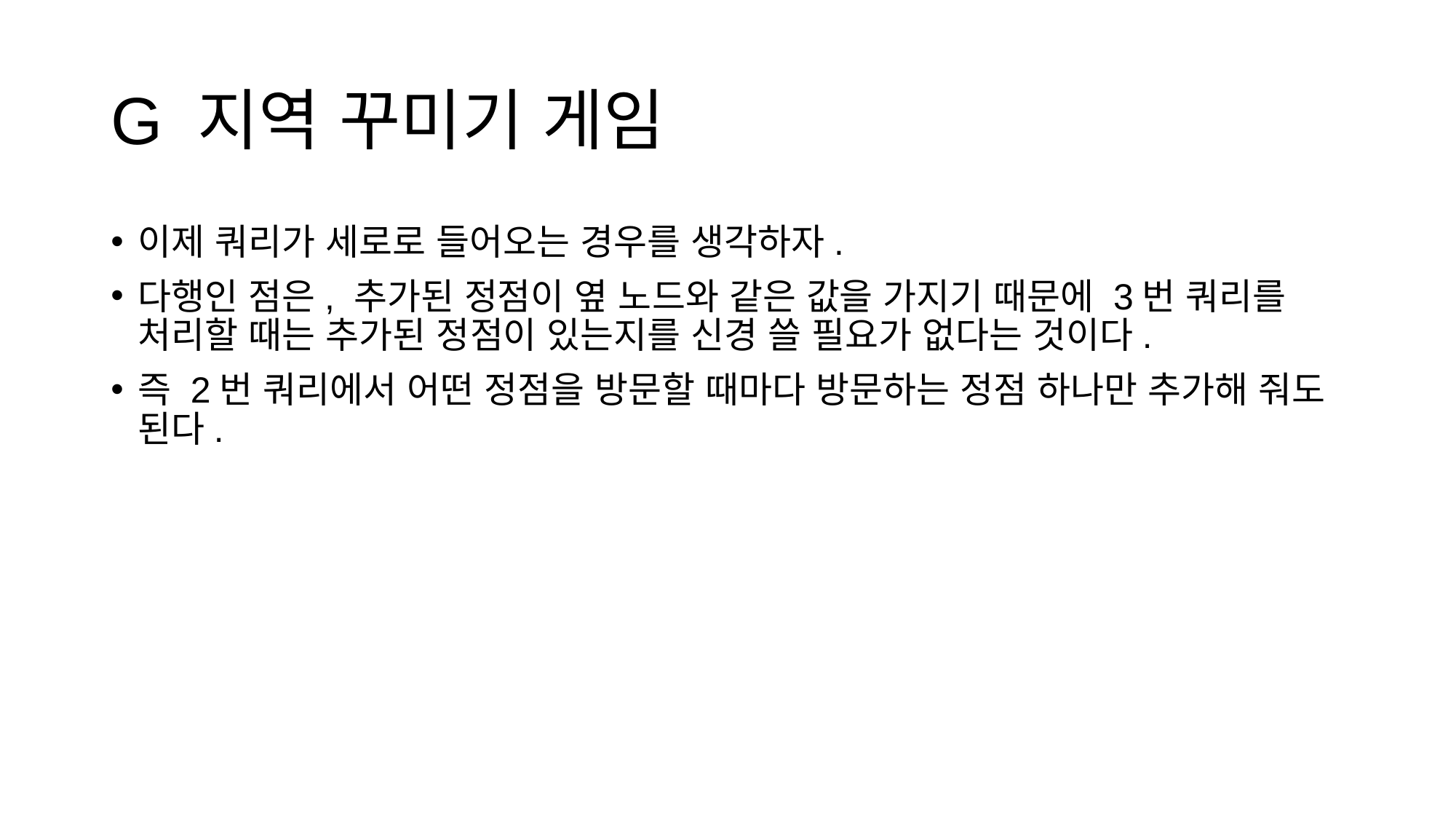

# G 지역 꾸미기 게임
이제 쿼리가 세로로 들어오는 경우를 생각하자.
다행인 점은, 추가된 정점이 옆 노드와 같은 값을 가지기 때문에 3번 쿼리를 처리할 때는 추가된 정점이 있는지를 신경 쓸 필요가 없다는 것이다.
즉 2번 쿼리에서 어떤 정점을 방문할 때마다 방문하는 정점 하나만 추가해 줘도 된다.